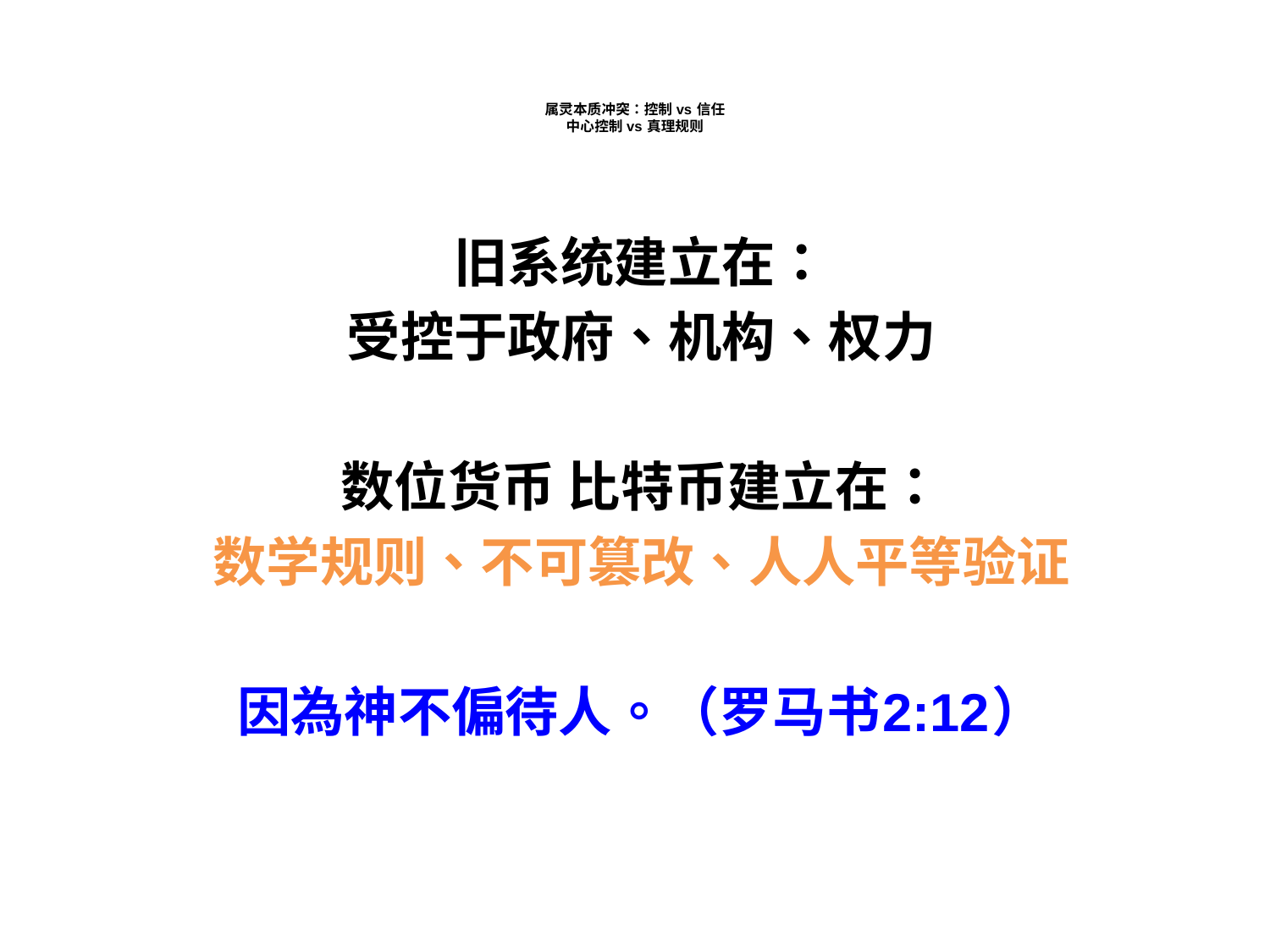

# 属灵本质冲突：控制 vs 信任 中心控制 vs 真理规则
旧系统建立在：
受控于政府、机构、权力

数位货币 比特币建立在：
数学规则、不可篡改、人人平等验证

因為神不偏待人。（罗马书2:12）